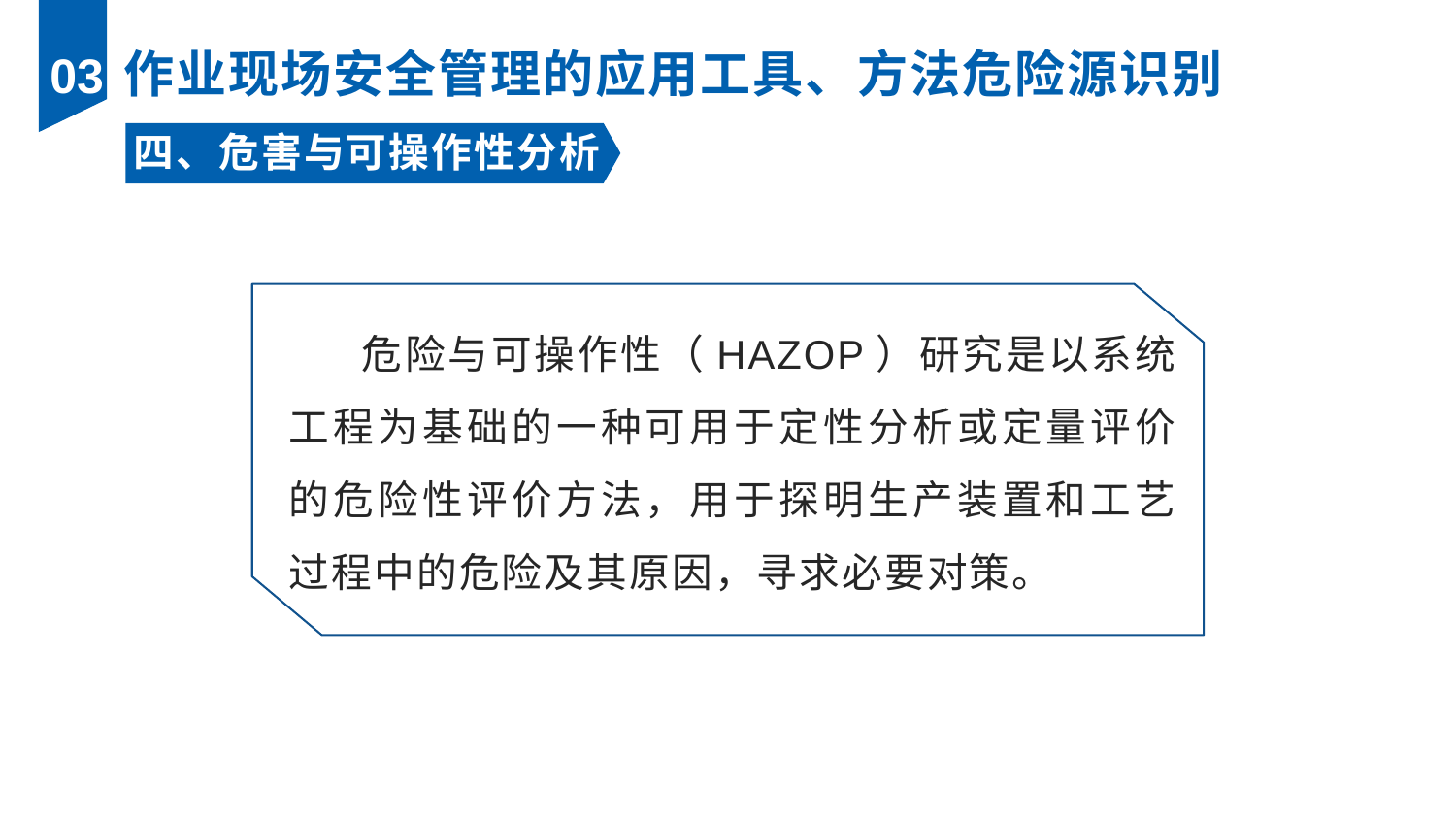

作业现场安全管理的应用工具、方法危险源识别
03
四、危害与可操作性分析

危险与可操作性（HAZOP）研究是以系统工程为基础的一种可用于定性分析或定量评价的危险性评价方法，用于探明生产装置和工艺过程中的危险及其原因，寻求必要对策。